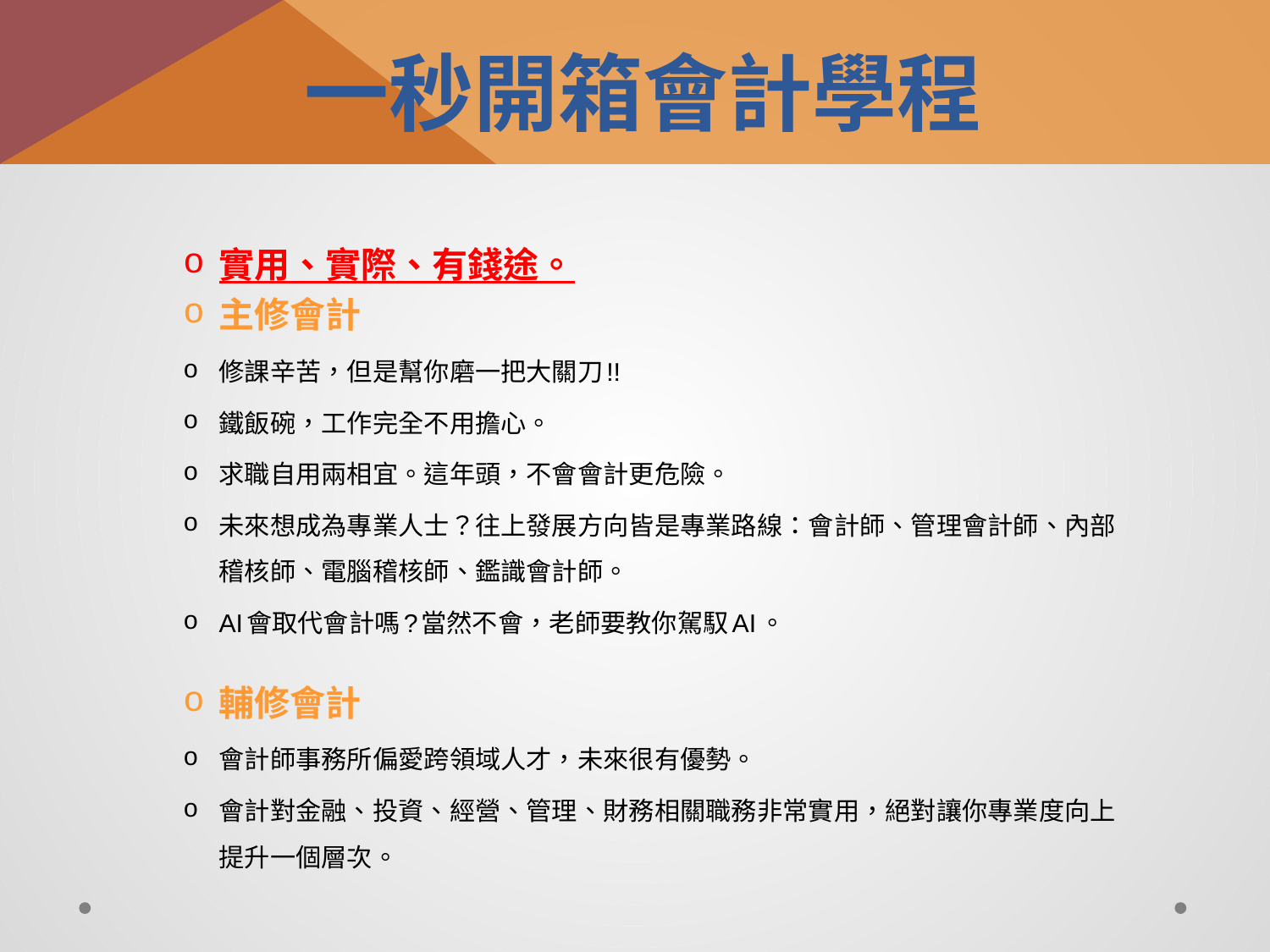

# 一秒開箱會計學程
實用、實際、有錢途。
主修會計
修課辛苦，但是幫你磨一把大關刀!!
鐵飯碗，工作完全不用擔心。
求職自用兩相宜。這年頭，不會會計更危險。
未來想成為專業人士？往上發展方向皆是專業路線：會計師、管理會計師、內部稽核師、電腦稽核師、鑑識會計師。
AI會取代會計嗎?當然不會，老師要教你駕馭AI。

輔修會計
會計師事務所偏愛跨領域人才，未來很有優勢。
會計對金融、投資、經營、管理、財務相關職務非常實用，絕對讓你專業度向上提升一個層次。